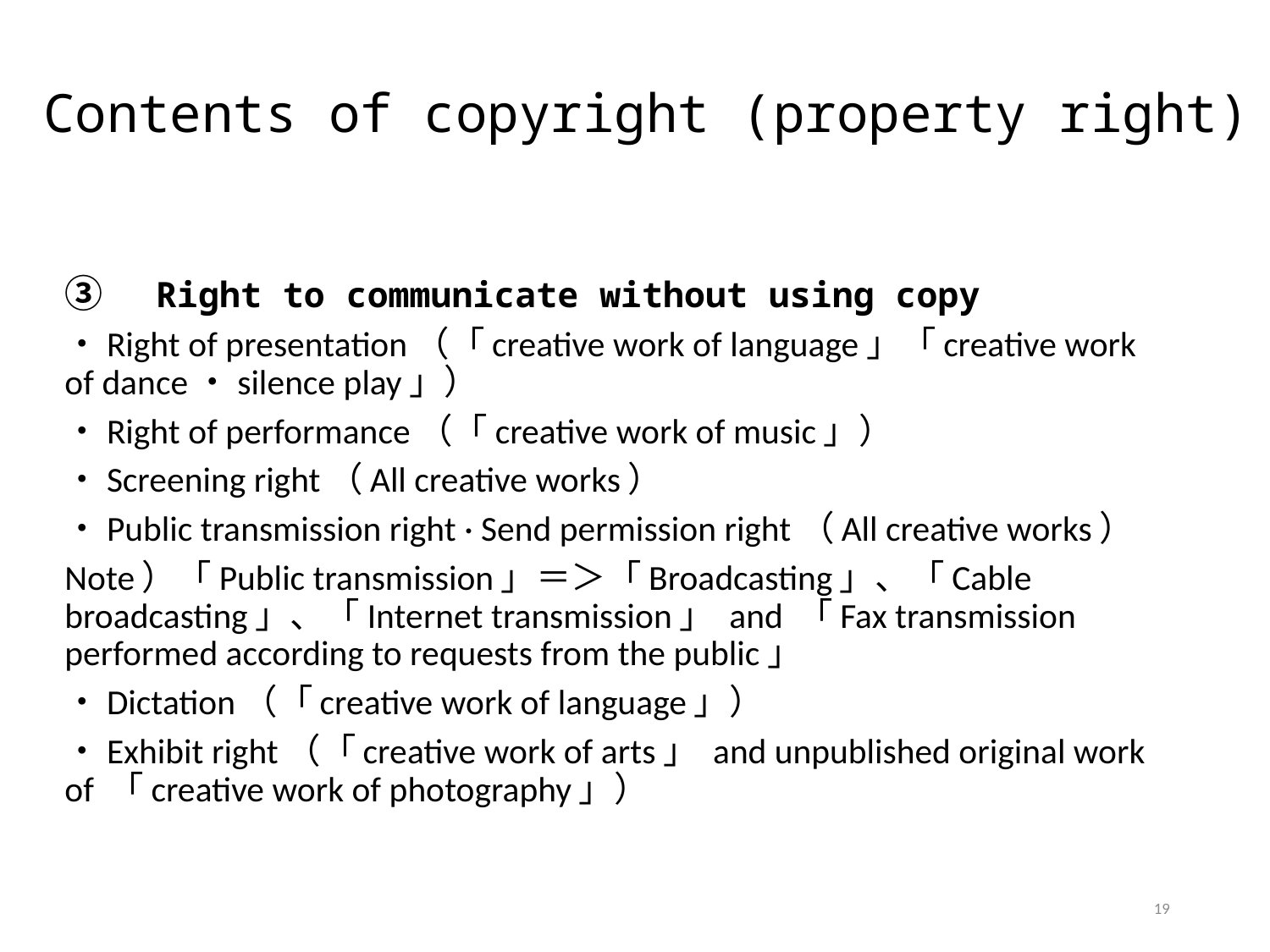

# Contents of copyright (property right)
③　Right to communicate without using copy
・Right of presentation（「creative work of language」「creative work of dance・silence play」）
・Right of performance（「creative work of music」）
・Screening right（All creative works）
・Public transmission right · Send permission right（All creative works）
Note）「Public transmission」＝＞「Broadcasting」、「Cable broadcasting」、「Internet transmission」 and 「Fax transmission performed according to requests from the public」
・Dictation（「creative work of language」）
・Exhibit right（「creative work of arts」 and unpublished original work of 「creative work of photography」）
19